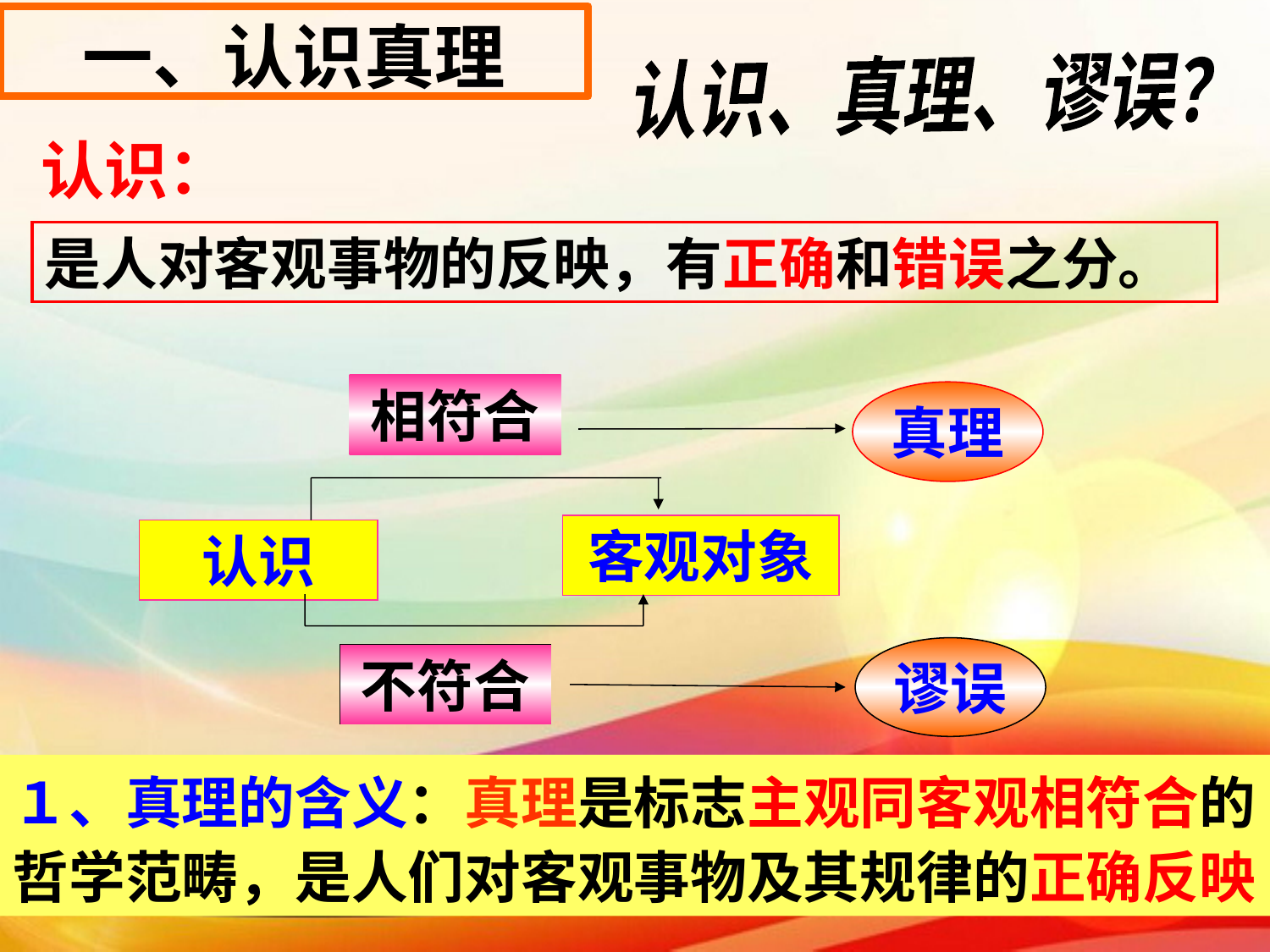

一、认识真理
认识、真理、谬误？
认识：
是人对客观事物的反映，有正确和错误之分。
相符合
真理

客观对象
认识

谬误
不符合

１、真理的含义：真理是标志主观同客观相符合的哲学范畴，是人们对客观事物及其规律的正确反映
6